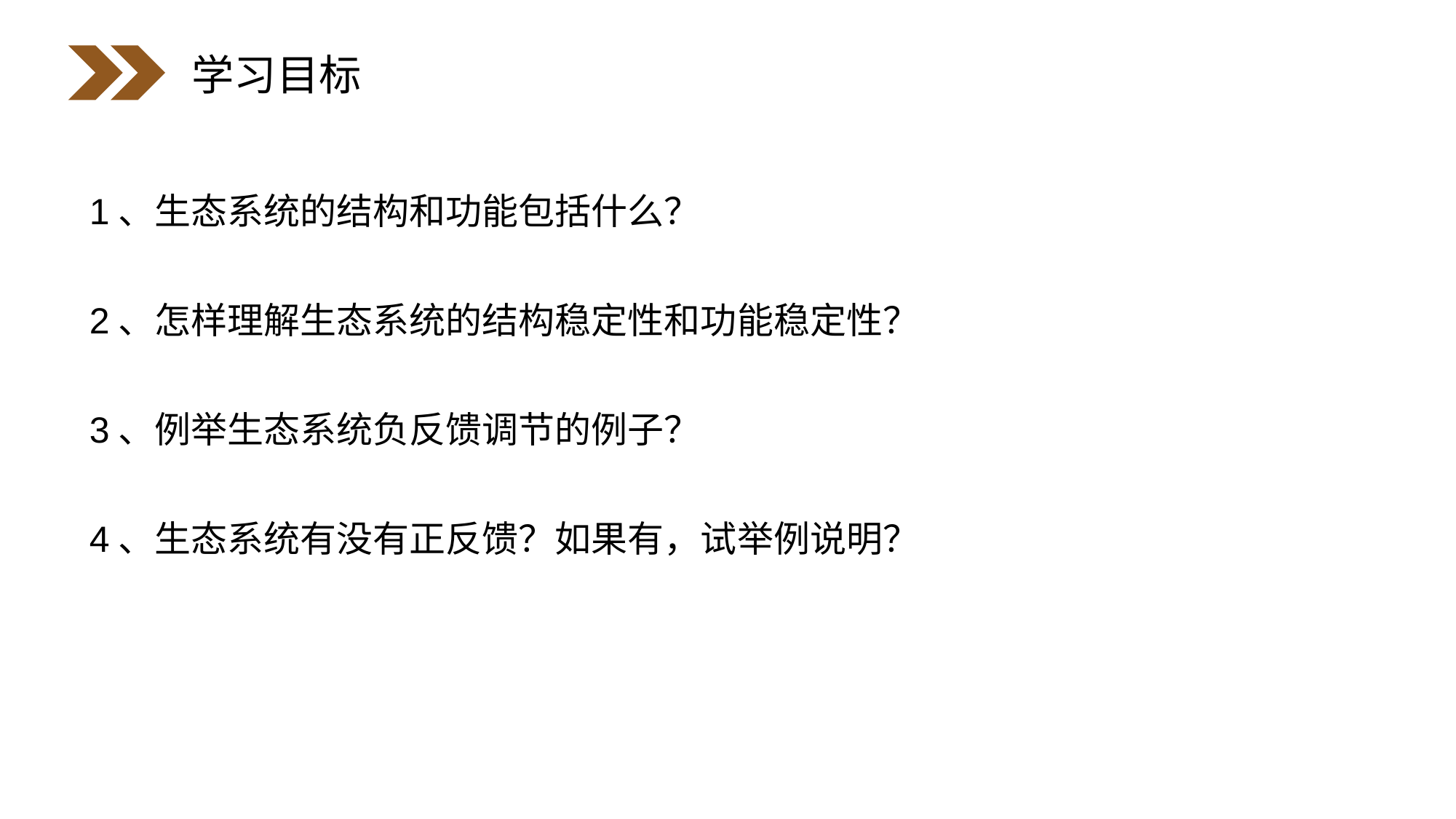

学习目标

1、生态系统的结构和功能包括什么？
2、怎样理解生态系统的结构稳定性和功能稳定性？
3、例举生态系统负反馈调节的例子？
4、生态系统有没有正反馈？如果有，试举例说明？